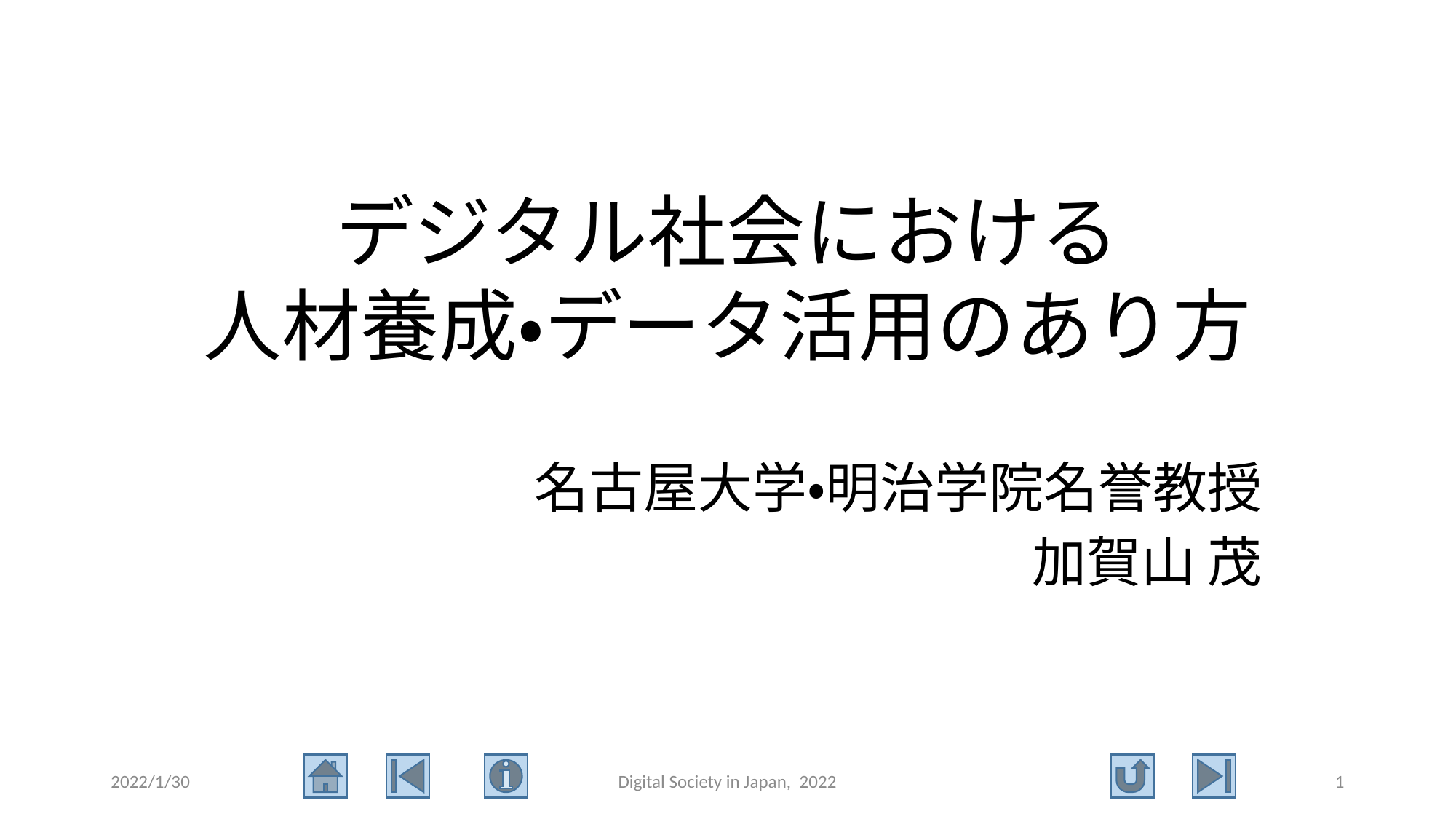

# デジタル社会における 人材養成・データ活用のあり方
名古屋大学・明治学院名誉教授
加賀山 茂
2022/1/30
Digital Society in Japan,  2022
1